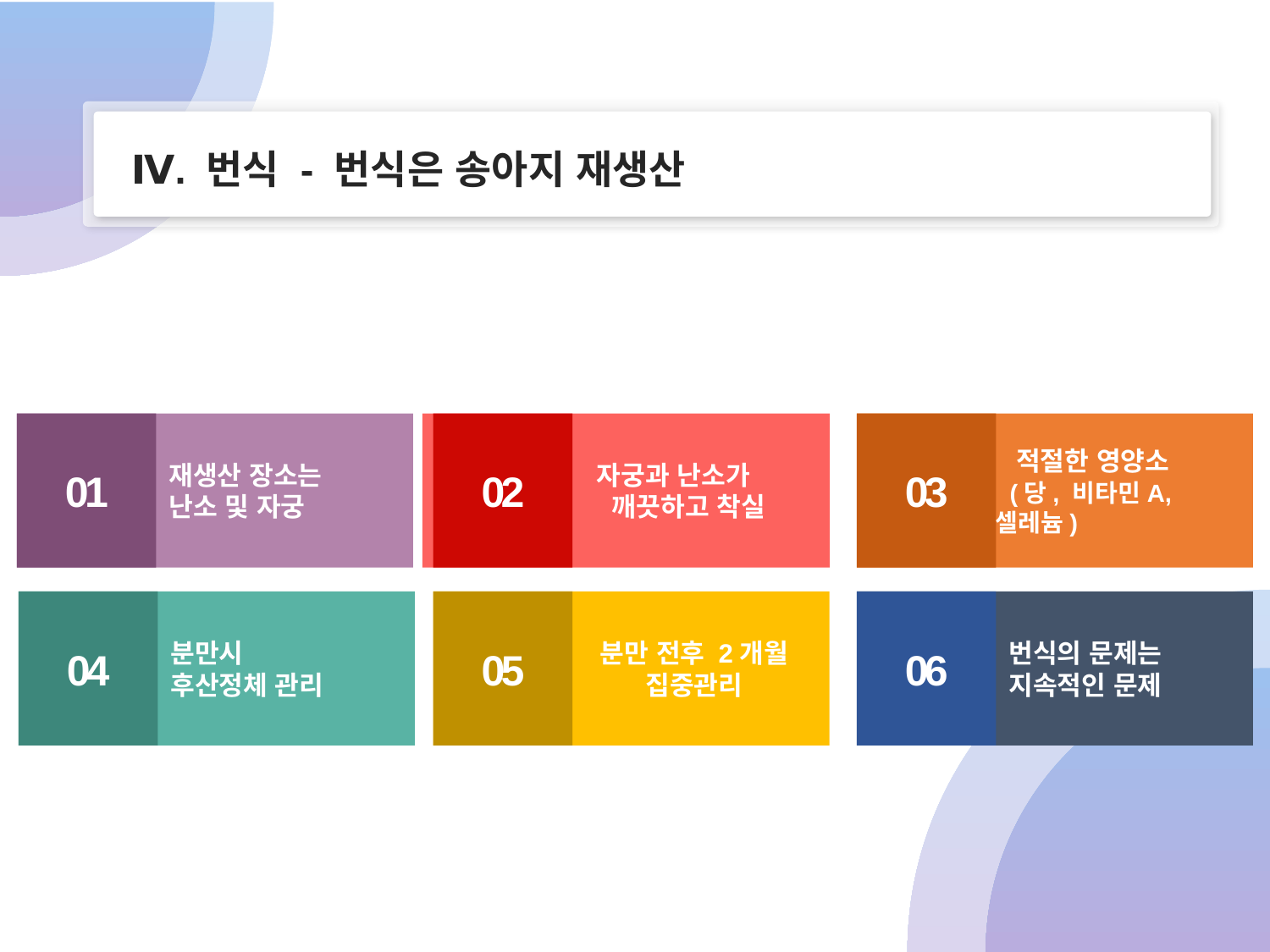

Ⅳ. 번식 - 번식은 송아지 재생산
 재생산 장소는
 난소 및 자궁
01
    자궁과 난소가
깨끗하고 착실
02
  적절한 영양소
  (당, 비타민A,셀레늄)
03

 분만시
 후산정체 관리
04
분만 전후 2개월 집중관리
05
 번식의 문제는
 지속적인 문제
06